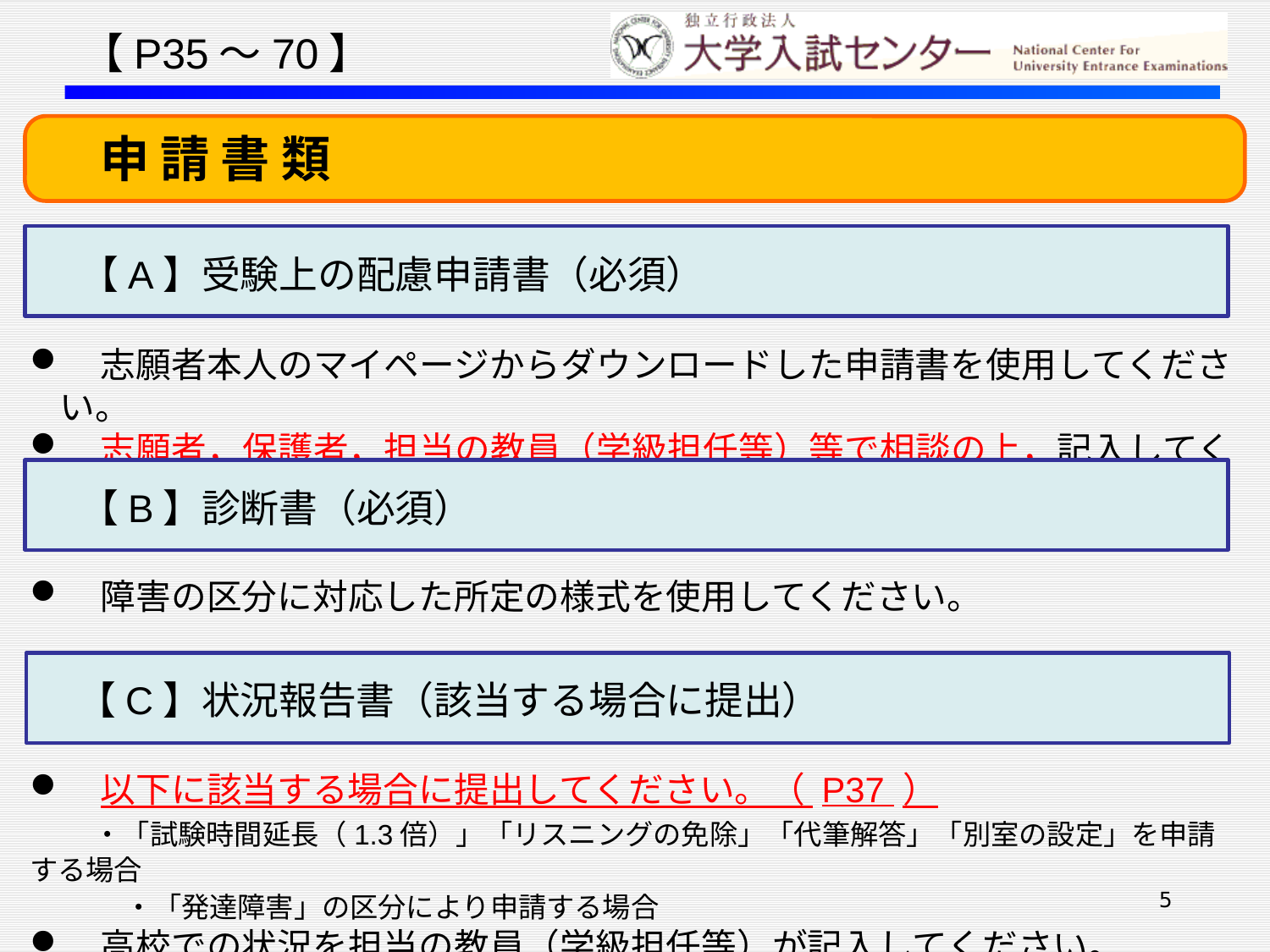

【P35～70】
　申 請 書 類

　【A】受験上の配慮申請書（必須）
　志願者本人のマイページからダウンロードした申請書を使用してください。
　志願者，保護者，担当の教員（学級担任等）等で相談の上，記入してください。

　【B】診断書（必須）
　障害の区分に対応した所定の様式を使用してください。

　【C】状況報告書（該当する場合に提出）
　以下に該当する場合に提出してください。（ P37 ）
       ・「試験時間延長（1.3倍）」「リスニングの免除」「代筆解答」「別室の設定」を申請する場合
　　　・「発達障害」の区分により申請する場合
　高校での状況を担当の教員（学級担任等）が記入してください。
5